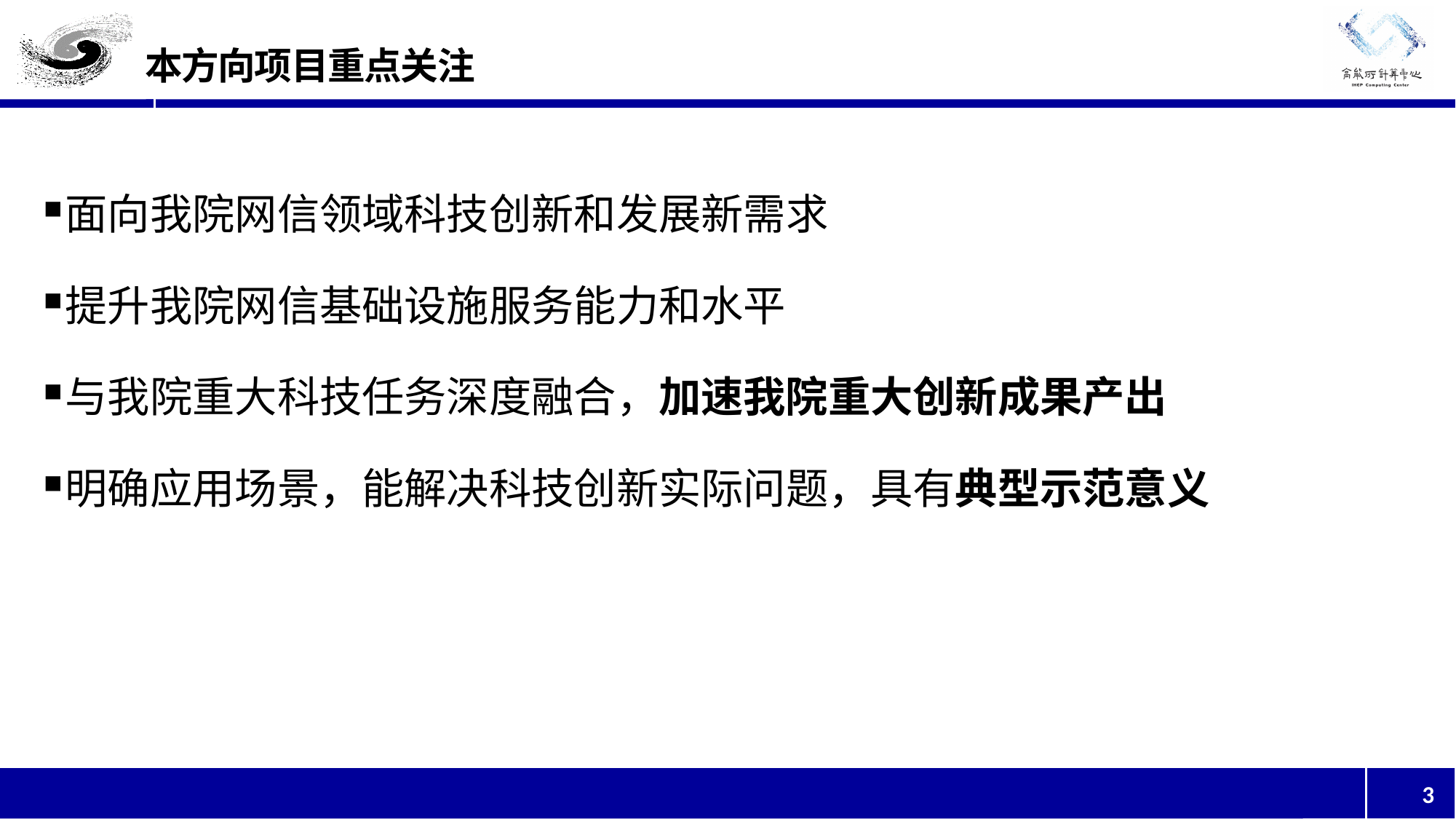

# 本方向项目重点关注
面向我院网信领域科技创新和发展新需求
提升我院网信基础设施服务能力和水平
与我院重大科技任务深度融合，加速我院重大创新成果产出
明确应用场景，能解决科技创新实际问题，具有典型示范意义